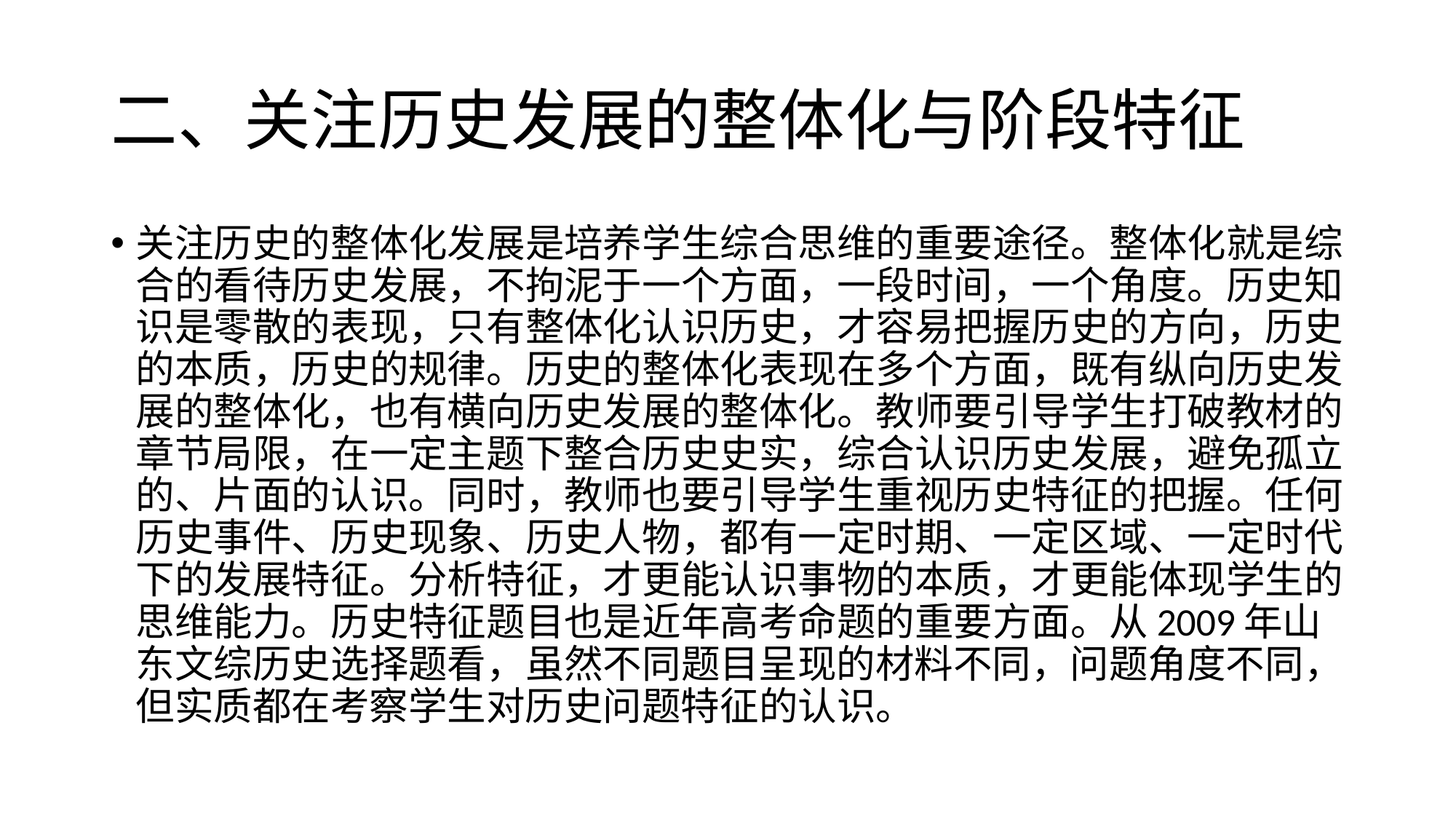

# 二、关注历史发展的整体化与阶段特征
关注历史的整体化发展是培养学生综合思维的重要途径。整体化就是综合的看待历史发展，不拘泥于一个方面，一段时间，一个角度。历史知识是零散的表现，只有整体化认识历史，才容易把握历史的方向，历史的本质，历史的规律。历史的整体化表现在多个方面，既有纵向历史发展的整体化，也有横向历史发展的整体化。教师要引导学生打破教材的章节局限，在一定主题下整合历史史实，综合认识历史发展，避免孤立的、片面的认识。同时，教师也要引导学生重视历史特征的把握。任何历史事件、历史现象、历史人物，都有一定时期、一定区域、一定时代下的发展特征。分析特征，才更能认识事物的本质，才更能体现学生的思维能力。历史特征题目也是近年高考命题的重要方面。从2009年山东文综历史选择题看，虽然不同题目呈现的材料不同，问题角度不同，但实质都在考察学生对历史问题特征的认识。